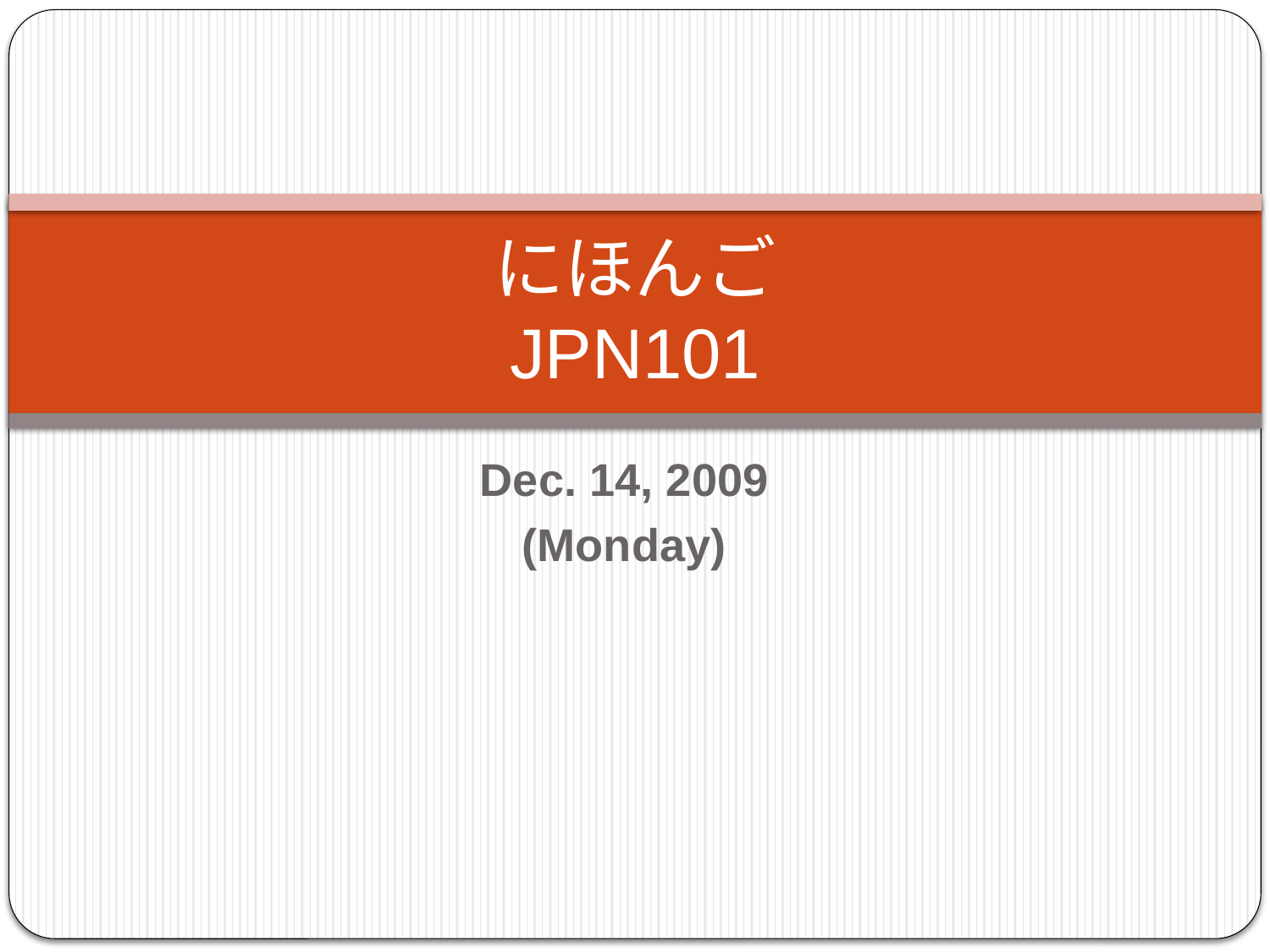

# にほんご JPN101
Dec. 14, 2009
(Monday)